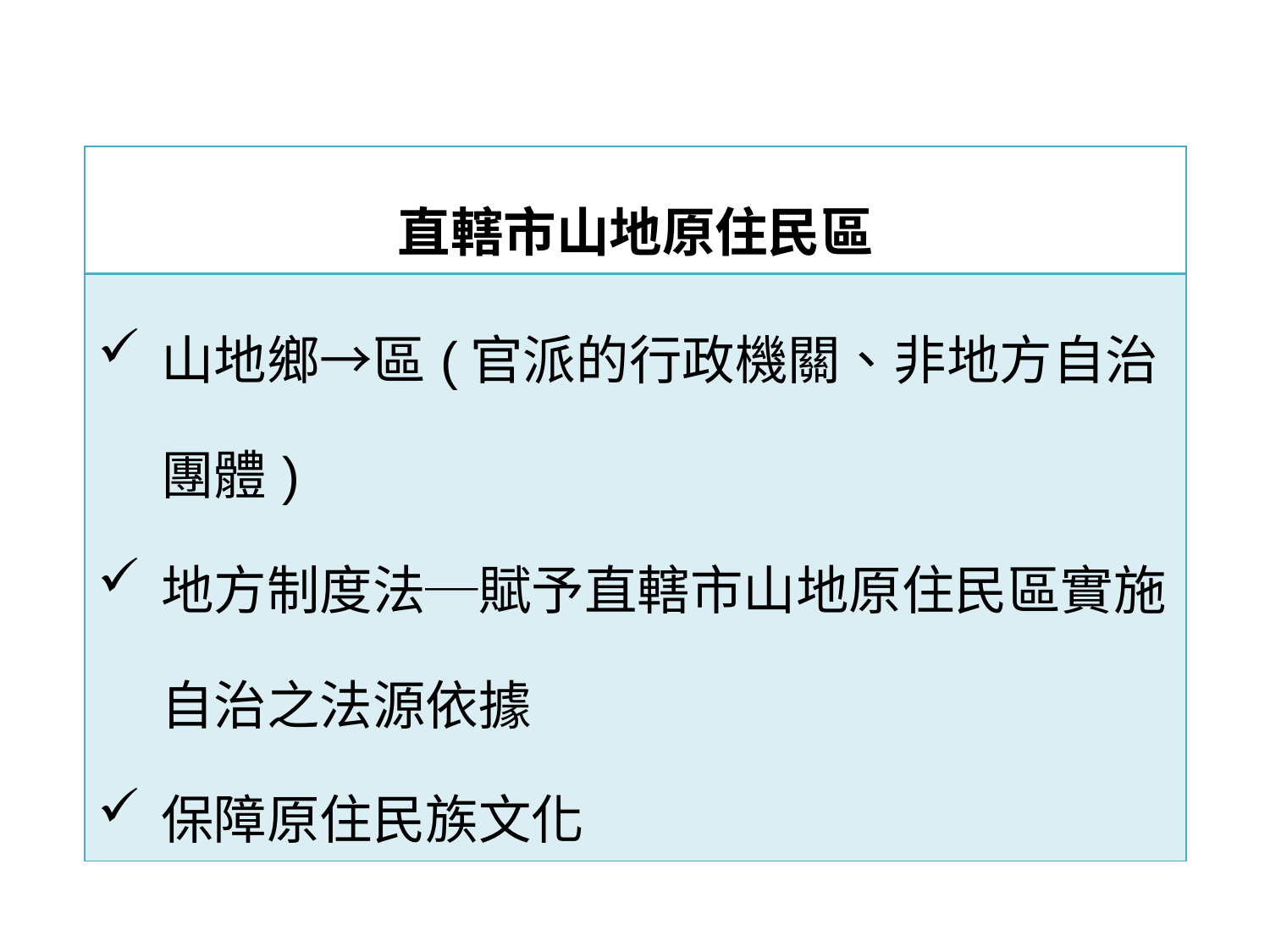

| 直轄市山地原住民區 |
| --- |
| 山地鄉→區(官派的行政機關、非地方自治團體) 地方制度法─賦予直轄市山地原住民區實施自治之法源依據 保障原住民族文化 |